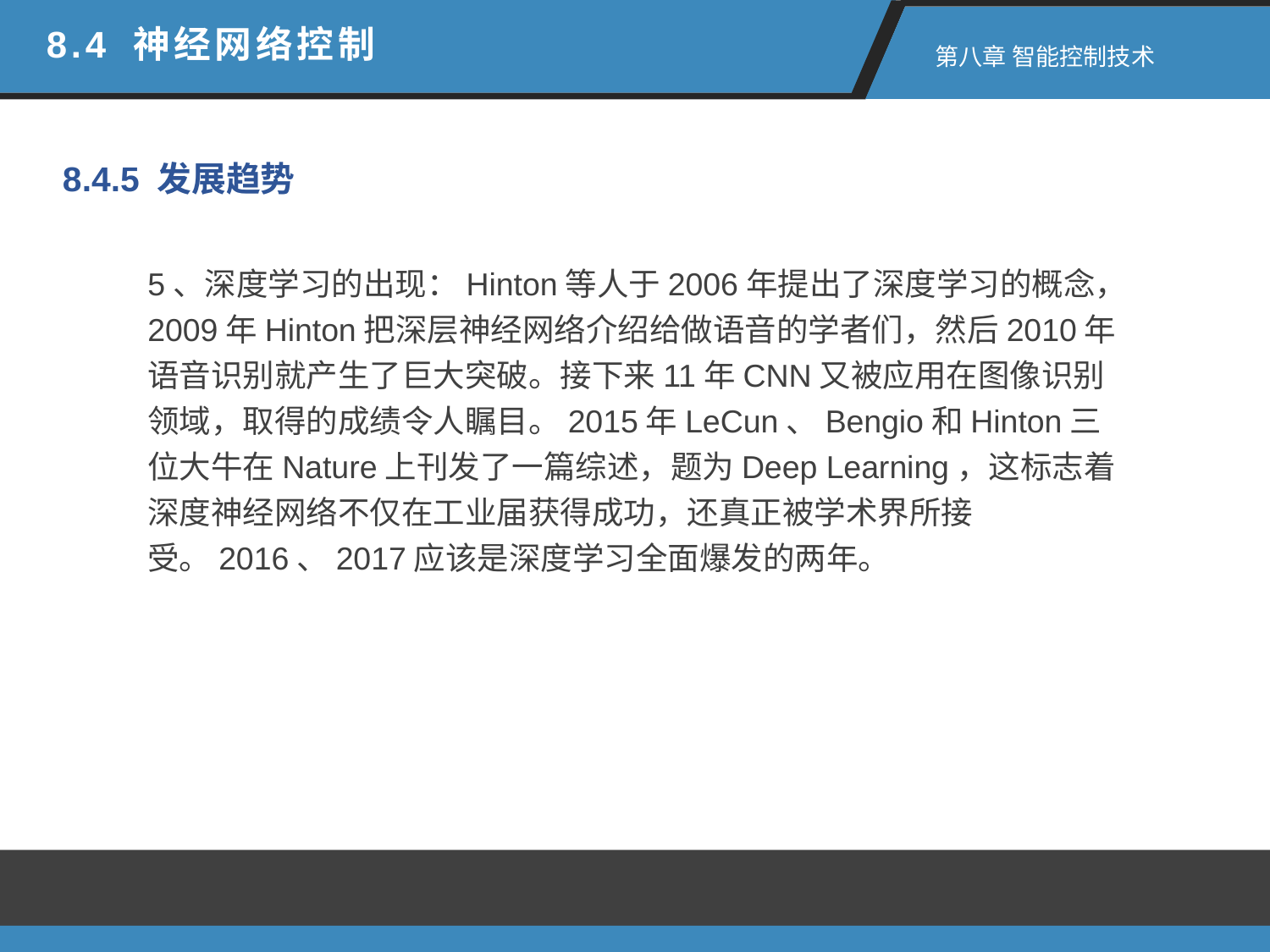

8.4 神经网络控制
  第八章 智能控制技术
8.4.5 发展趋势
5、深度学习的出现：Hinton等人于2006年提出了深度学习的概念，2009年Hinton把深层神经网络介绍给做语音的学者们，然后2010年语音识别就产生了巨大突破。接下来11年CNN又被应用在图像识别领域，取得的成绩令人瞩目。2015年LeCun、Bengio和Hinton三位大牛在Nature上刊发了一篇综述，题为Deep Learning，这标志着深度神经网络不仅在工业届获得成功，还真正被学术界所接受。2016、2017应该是深度学习全面爆发的两年。